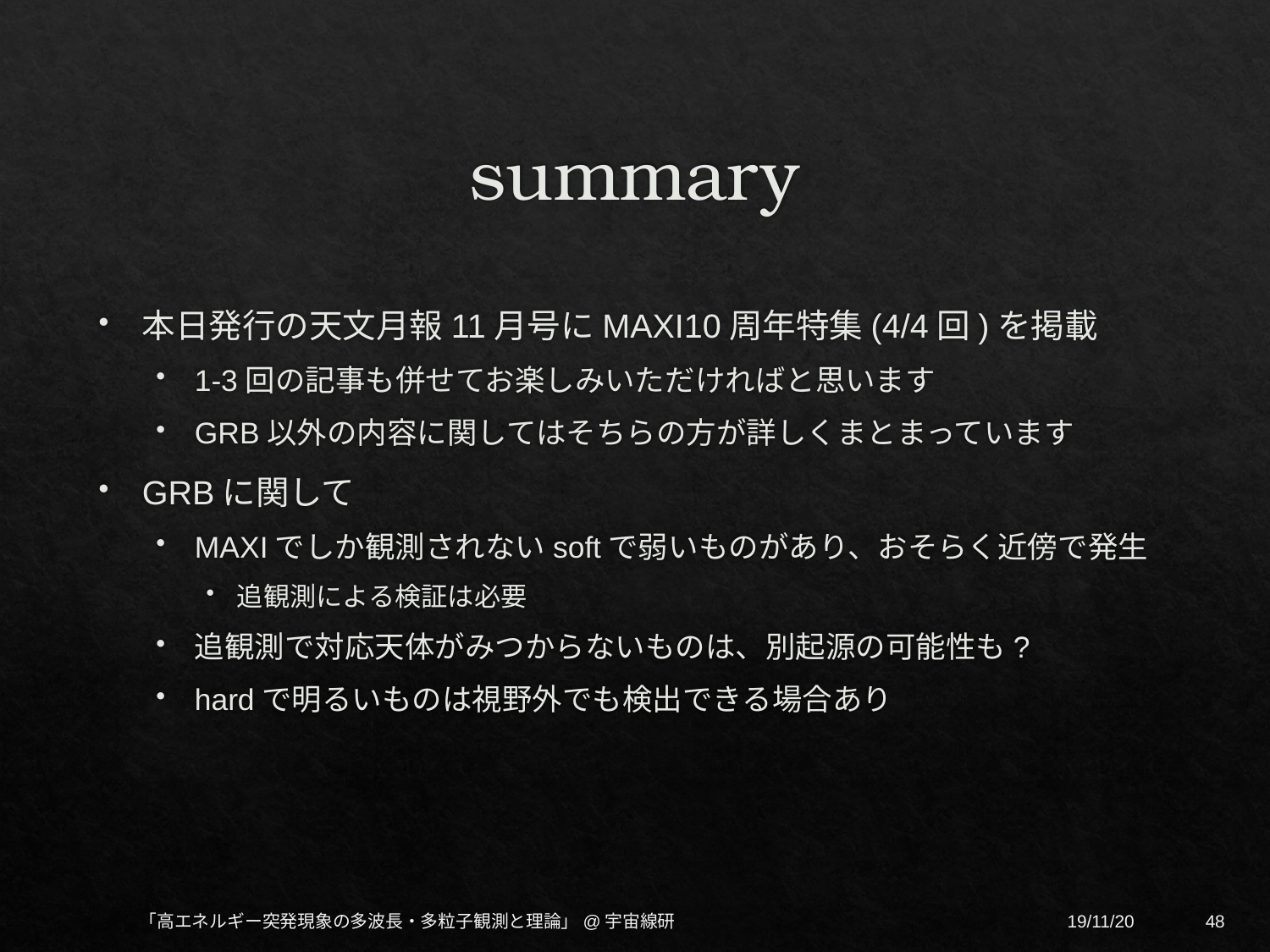

# summary
本日発行の天文月報11月号にMAXI10周年特集(4/4回)を掲載
1-3回の記事も併せてお楽しみいただければと思います
GRB以外の内容に関してはそちらの方が詳しくまとまっています
GRBに関して
MAXIでしか観測されないsoftで弱いものがあり、おそらく近傍で発生
追観測による検証は必要
追観測で対応天体がみつからないものは、別起源の可能性も?
hardで明るいものは視野外でも検出できる場合あり

19/11/20
48
「高エネルギー突発現象の多波長・多粒子観測と理論」@宇宙線研